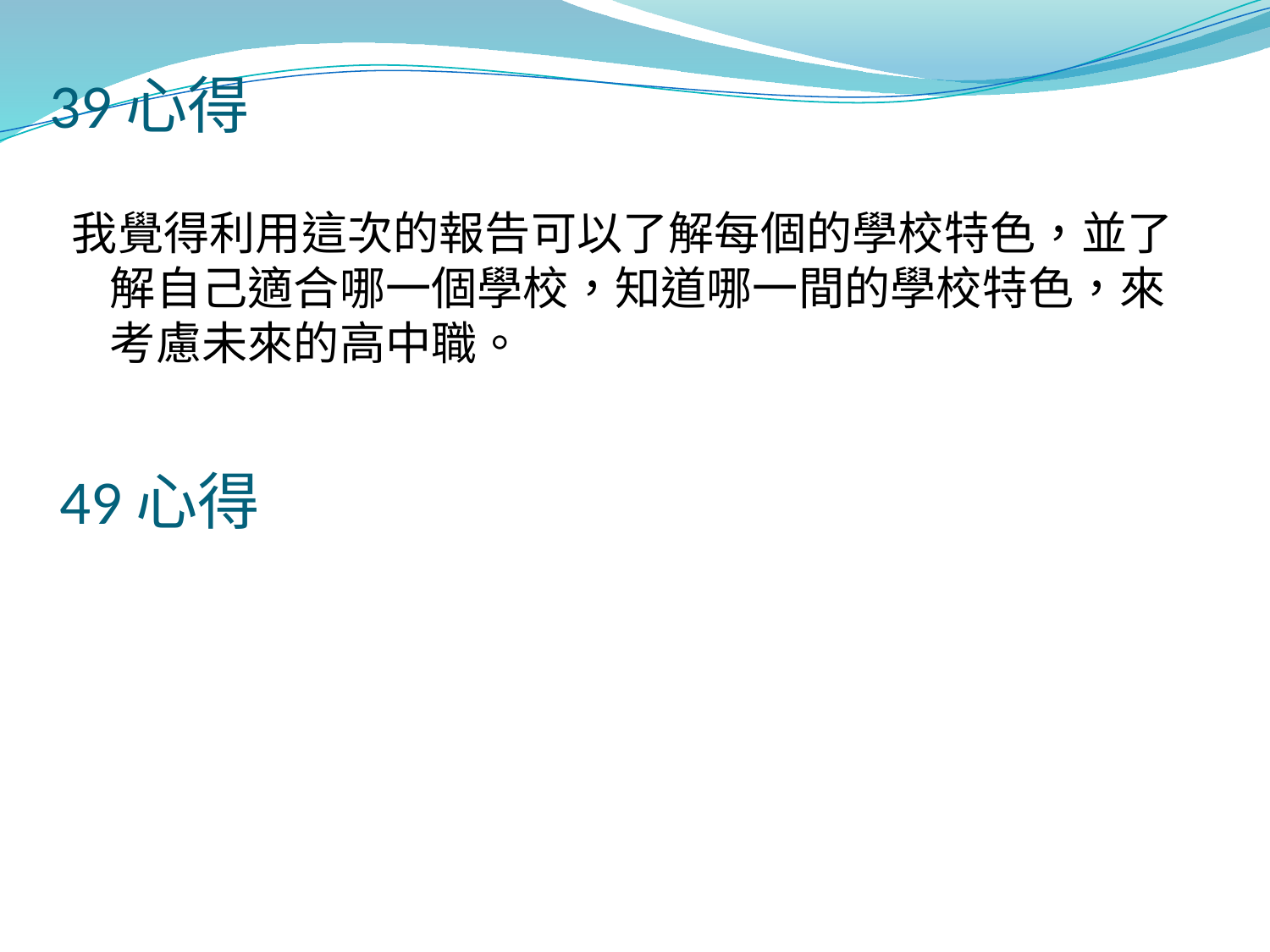

# 39心得
我覺得利用這次的報告可以了解每個的學校特色，並了解自己適合哪一個學校，知道哪一間的學校特色，來考慮未來的高中職。

49心得